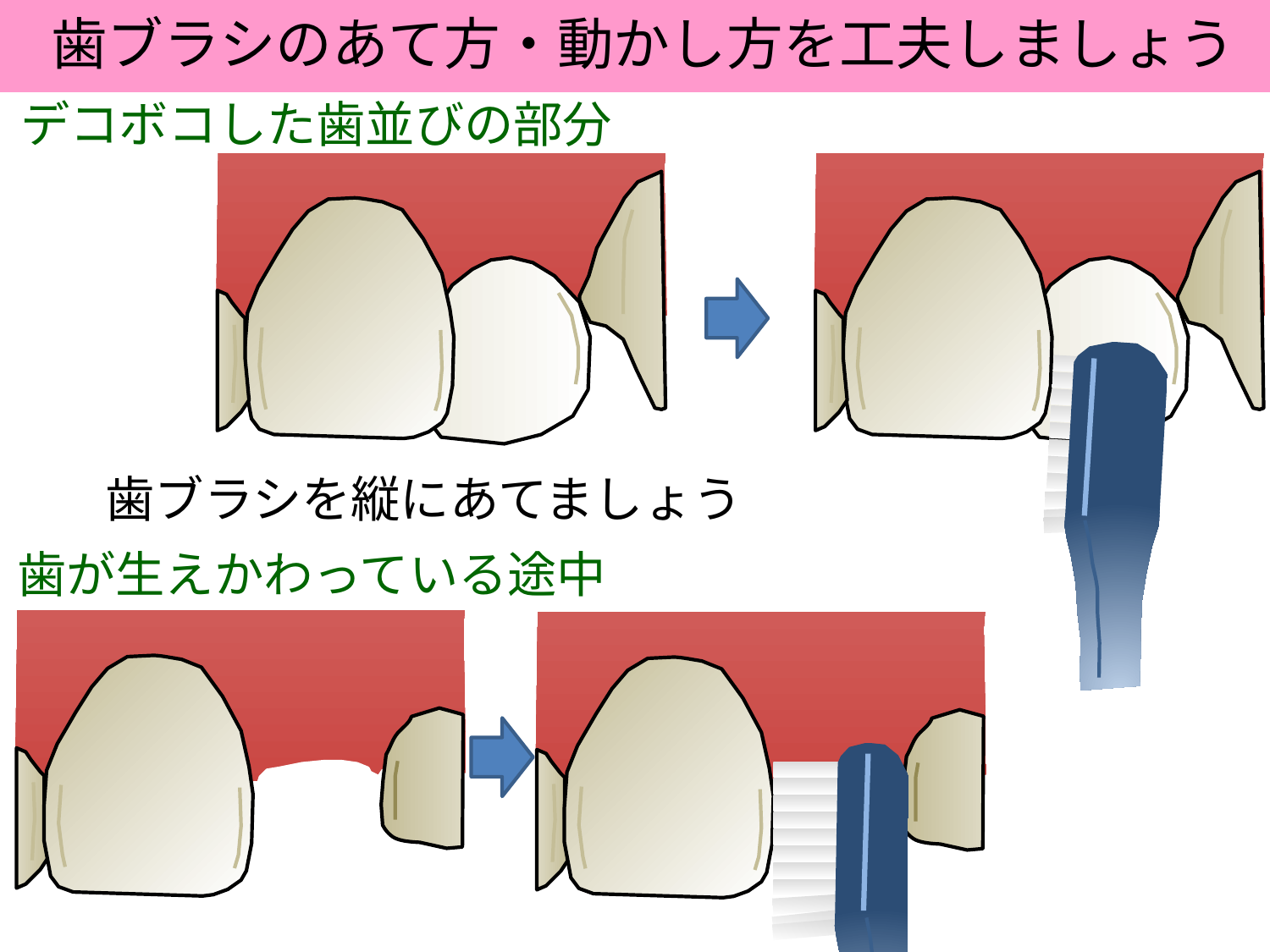

歯ブラシのあて方・動かし方を工夫しましょう
デコボコした歯並びの部分

歯ブラシを縦にあてましょう
歯が生えかわっている途中